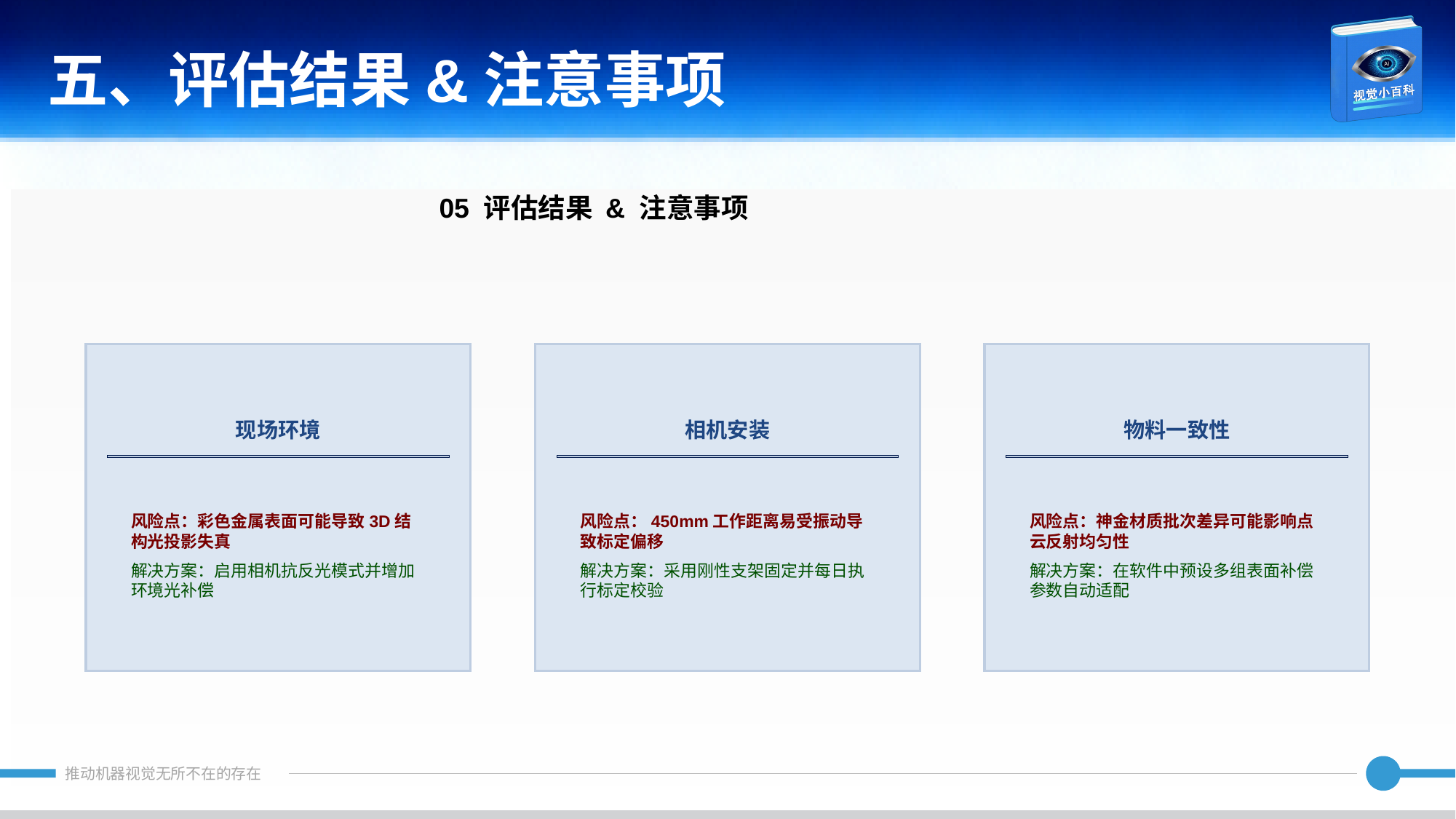

五、评估结果&注意事项

05 评估结果 & 注意事项

现场环境

相机安装

物料一致性

风险点：彩色金属表面可能导致3D结构光投影失真
解决方案：启用相机抗反光模式并增加环境光补偿

风险点：450mm工作距离易受振动导致标定偏移
解决方案：采用刚性支架固定并每日执行标定校验

风险点：神金材质批次差异可能影响点云反射均匀性
解决方案：在软件中预设多组表面补偿参数自动适配
10